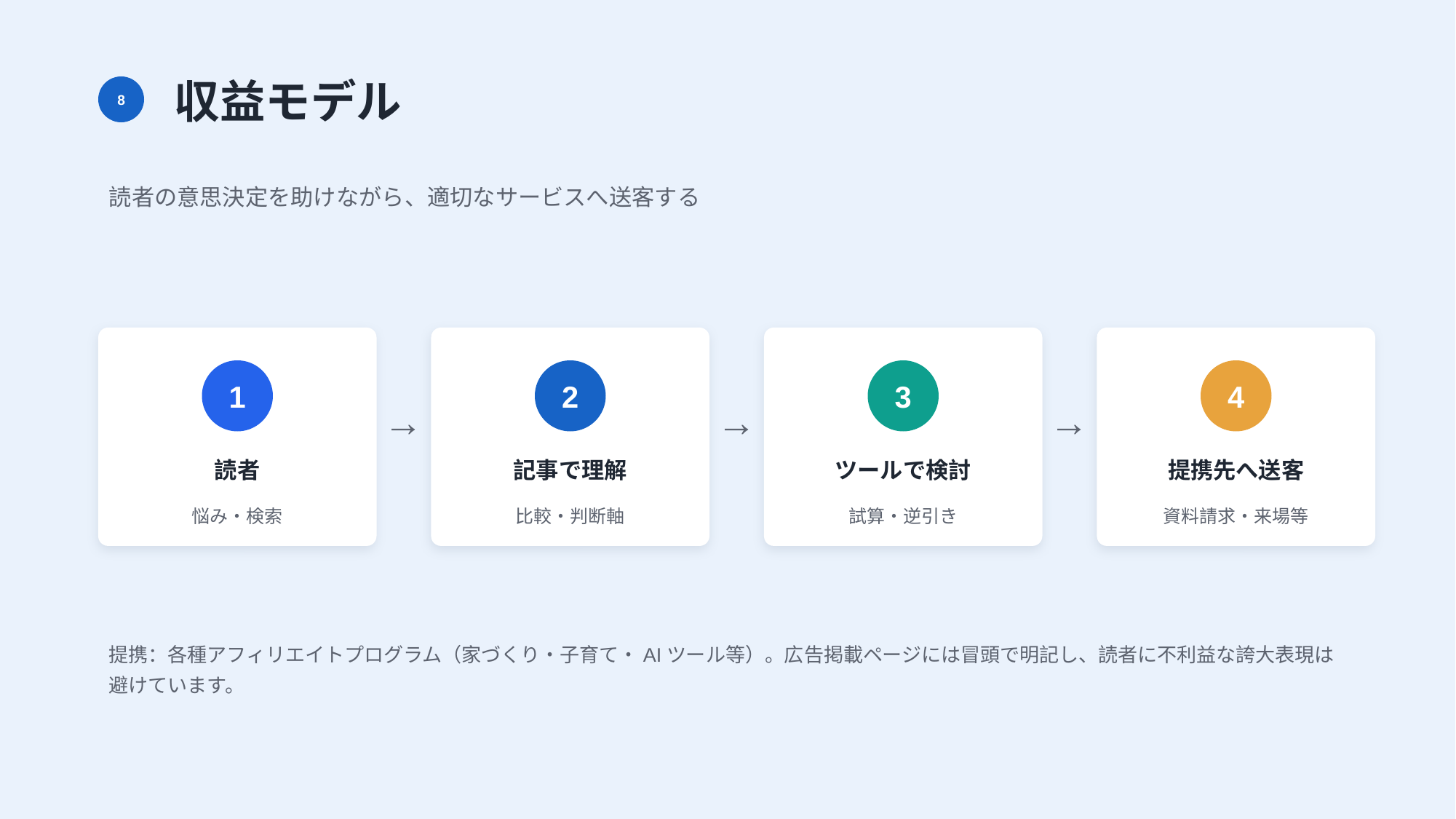

収益モデル

8
読者の意思決定を助けながら、適切なサービスへ送客する

1

2

3

4
→
→
→
読者
記事で理解
ツールで検討
提携先へ送客
悩み・検索
比較・判断軸
試算・逆引き
資料請求・来場等
提携：各種アフィリエイトプログラム（家づくり・子育て・AIツール等）。広告掲載ページには冒頭で明記し、読者に不利益な誇大表現は避けています。